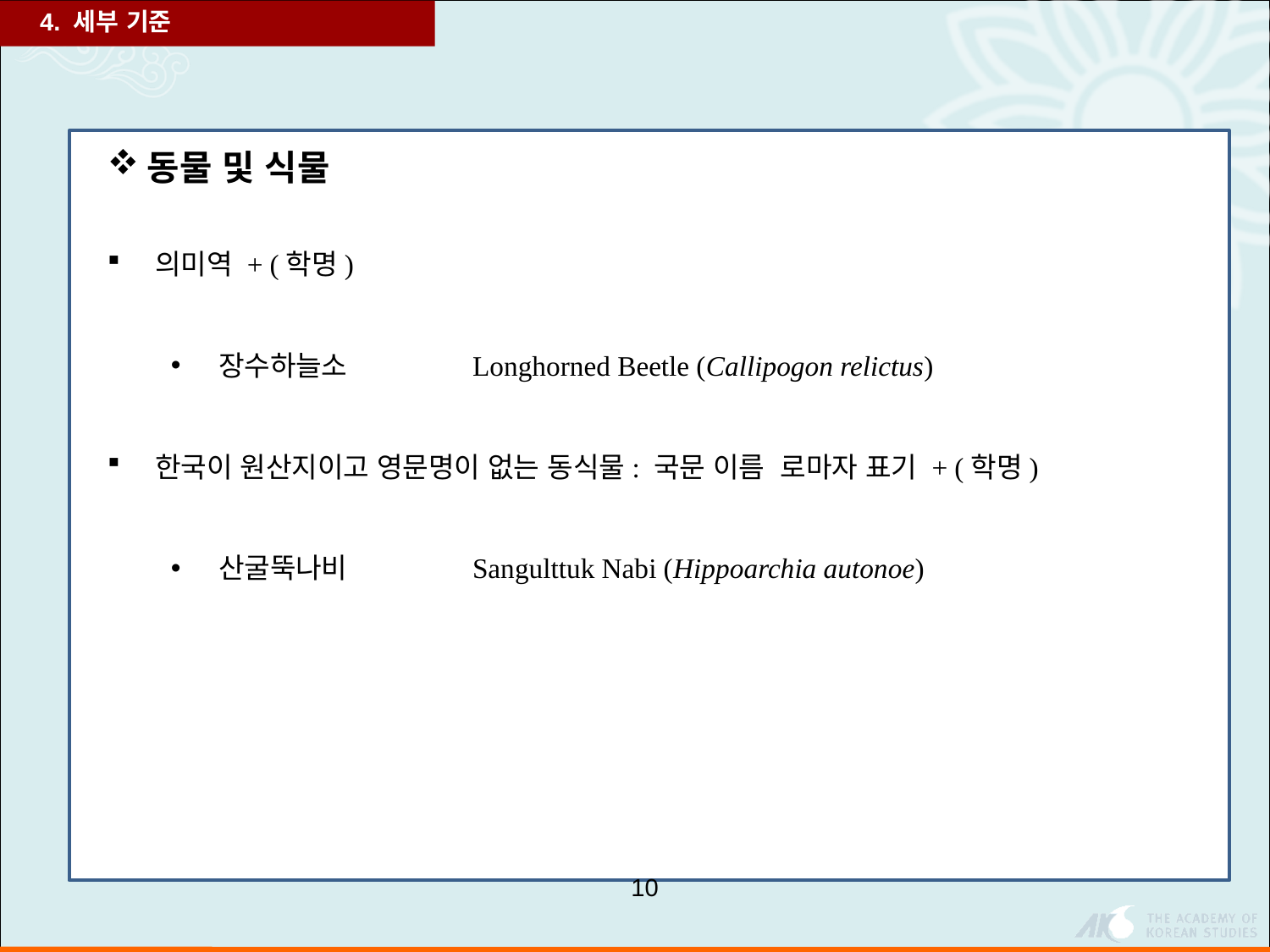

4. 세부 기준

동물 및 식물

의미역 + (학명)

장수하늘소  	Longhorned Beetle (Callipogon relictus)

한국이 원산지이고 영문명이 없는 동식물: 국문 이름  로마자 표기 + (학명)

산굴뚝나비 	Sangulttuk Nabi (Hippoarchia autonoe)

10